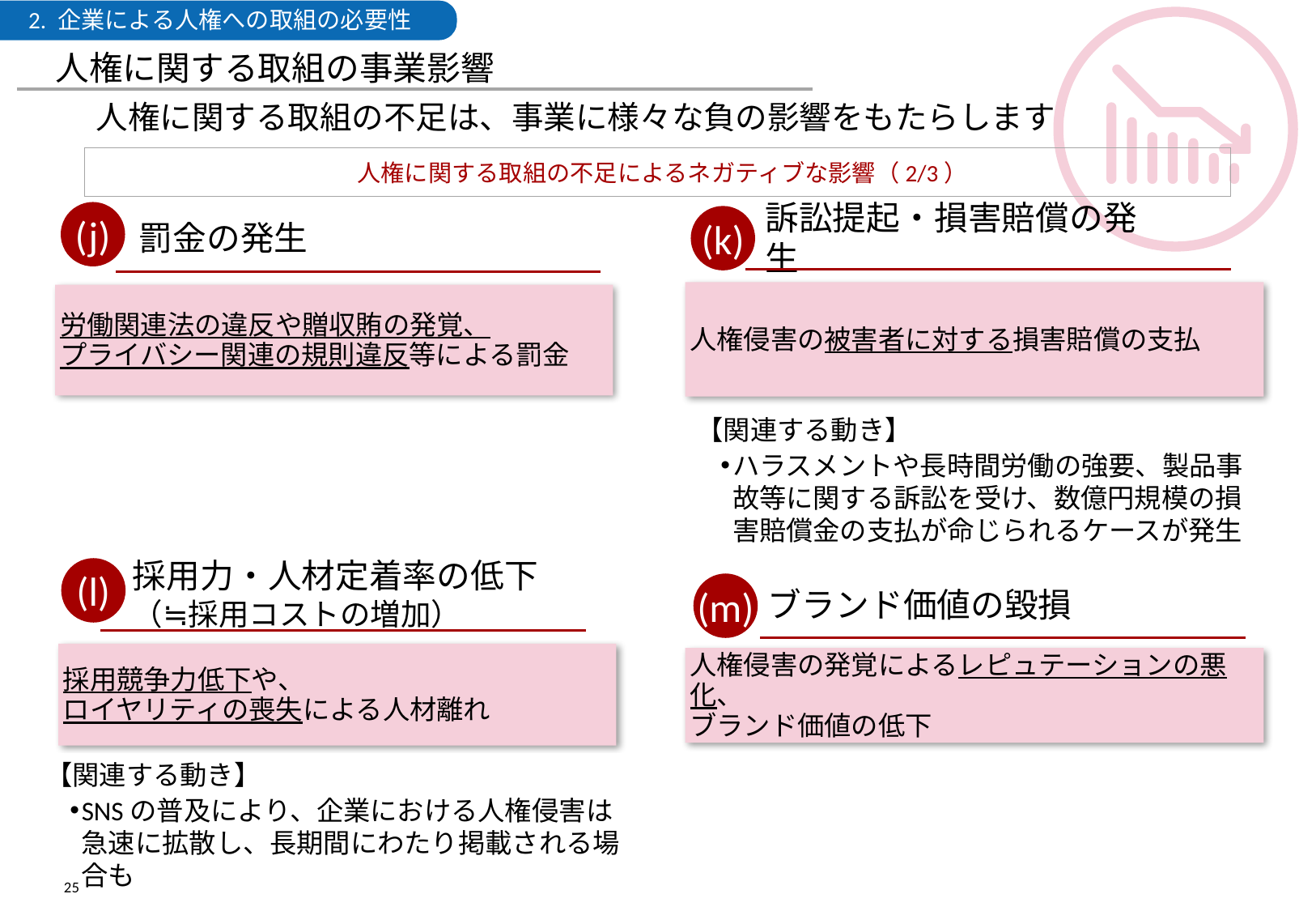

2. 企業による人権への取組の必要性

人権に関する取組の事業影響
人権に関する取組の不足は、事業に様々な負の影響をもたらします
人権に関する取組の不足によるネガティブな影響（2/3）
(j)
(k)
訴訟提起・損害賠償の発生
罰金の発生
人権侵害の被害者に対する損害賠償の支払
労働関連法の違反や贈収賄の発覚、
プライバシー関連の規則違反等による罰金
【関連する動き】
ハラスメントや長時間労働の強要、製品事故等に関する訴訟を受け、数億円規模の損害賠償金の支払が命じられるケースが発生
(l)
採用力・人材定着率の低下（≒採用コストの増加）
(m)
ブランド価値の毀損
採用競争力低下や、
ロイヤリティの喪失による人材離れ
人権侵害の発覚によるレピュテーションの悪化、
ブランド価値の低下
【関連する動き】
SNSの普及により、企業における人権侵害は急速に拡散し、長期間にわたり掲載される場合も
25